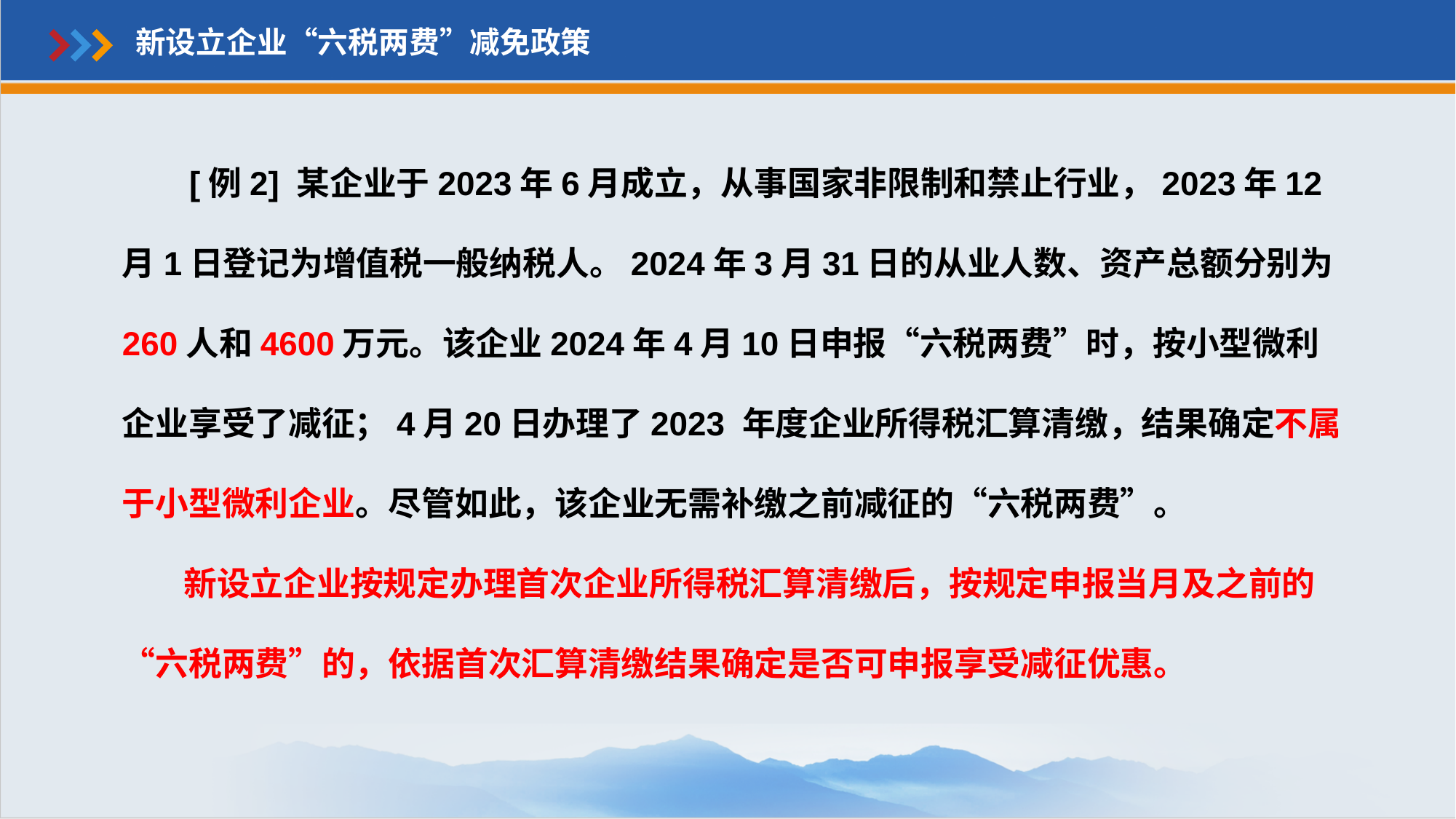

新设立企业“六税两费”减免政策

         [例2] 某企业于2023年6月成立，从事国家非限制和禁止行业，2023年12月1日登记为增值税一般纳税人。2024年3月31日的从业人数、资产总额分别为260人和4600万元。该企业2024年4月10日申报“六税两费”时，按小型微利企业享受了减征；4月20日办理了2023 年度企业所得税汇算清缴，结果确定不属于小型微利企业。尽管如此，该企业无需补缴之前减征的“六税两费”。
       新设立企业按规定办理首次企业所得税汇算清缴后，按规定申报当月及之前的“六税两费”的，依据首次汇算清缴结果确定是否可申报享受减征优惠。